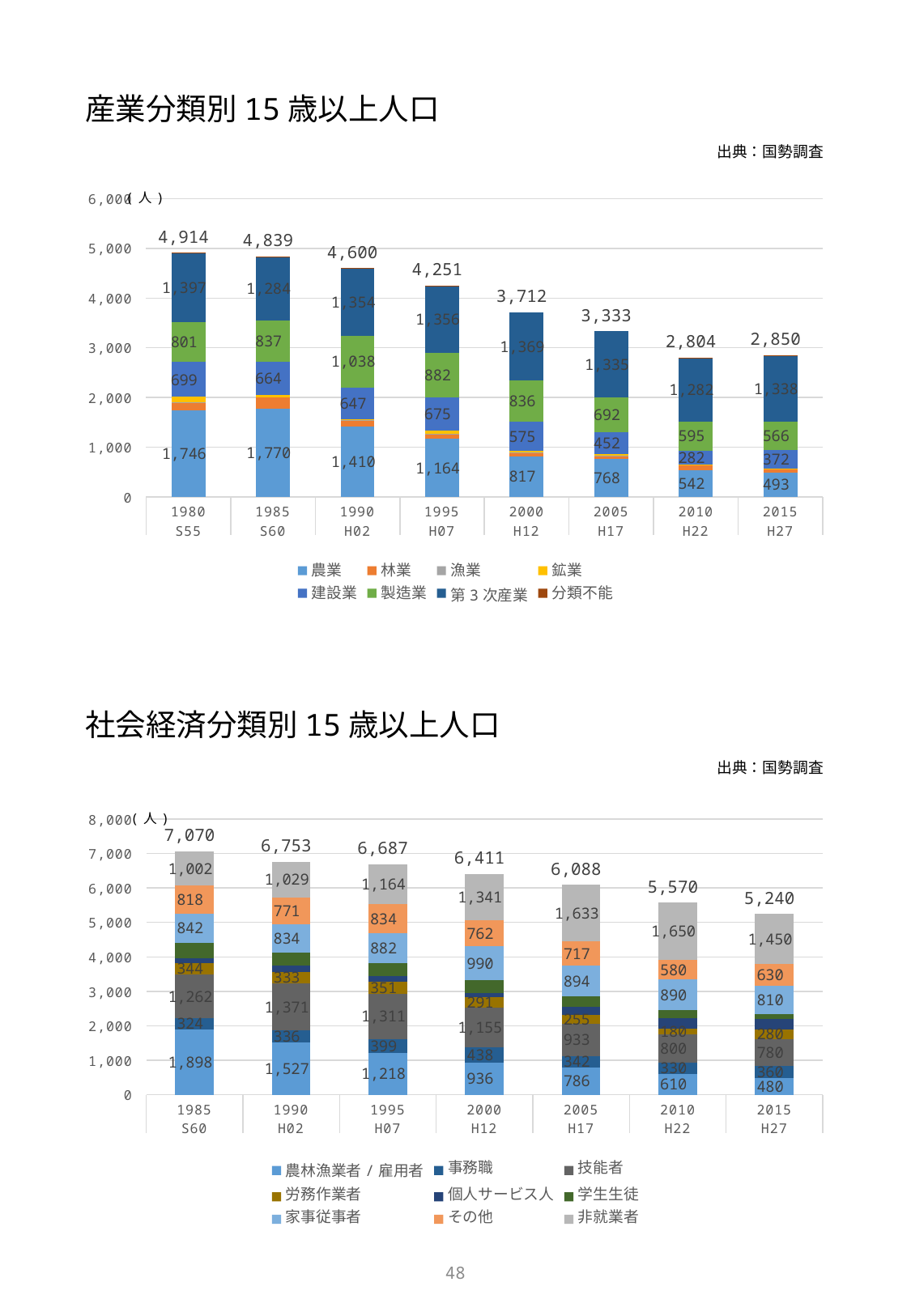

# 産業分類別15歳以上人口
出典：国勢調査

### Chart

| Category | 農業 | 林業 | 漁業 | 鉱業 | 建設業 | 製造業 | 第3次産業 | 分類不能 | 計 |
|---|---|---|---|---|---|---|---|---|---|
| 1980 | 1746.0 | 164.0 | 1.0 | 101.0 | 699.0 | 801.0 | 1397.0 | 5.0 | 4914.0 |
| 1985 | 1770.0 | 229.0 | 0.0 | 53.0 | 664.0 | 837.0 | 1284.0 | 2.0 | 4839.0 |
| 1990 | 1410.0 | 133.0 | 3.0 | 11.0 | 647.0 | 1038.0 | 1354.0 | 4.0 | 4600.0 |
| 1995 | 1164.0 | 103.0 | 1.0 | 65.0 | 675.0 | 882.0 | 1356.0 | 5.0 | 4251.0 |
| 2000 | 817.0 | 84.0 | 1.0 | 30.0 | 575.0 | 836.0 | 1369.0 | 0.0 | 3712.0 |
| 2005 | 768.0 | 62.0 | 4.0 | 20.0 | 452.0 | 692.0 | 1335.0 | 0.0 | 3333.0 |
| 2010 | 542.0 | 89.0 | 0.0 | 12.0 | 282.0 | 595.0 | 1282.0 | 2.0 | 2804.0 |
| 2015 | 493.0 | 67.0 | 3.0 | 9.0 | 372.0 | 566.0 | 1338.0 | 2.0 | 2850.0 |
社会経済分類別15歳以上人口
出典：国勢調査

### Chart

| Category | 農林漁業者/雇用者 | 事務職 | 技能者 | 労務作業者 | 個人サービス人 | 学生生徒 | 家事従事者 | その他 | 非就業者 | 計 |
|---|---|---|---|---|---|---|---|---|---|---|
| 1985 | 1898.0 | 324.0 | 1262.0 | 344.0 | 128.0 | 452.0 | 842.0 | 818.0 | 1002.0 | 7070.0 |
| 1990 | 1527.0 | 336.0 | 1371.0 | 333.0 | 177.0 | 375.0 | 834.0 | 771.0 | 1029.0 | 6753.0 |
| 1995 | 1218.0 | 399.0 | 1311.0 | 351.0 | 156.0 | 372.0 | 882.0 | 834.0 | 1164.0 | 6687.0 |
| 2000 | 936.0 | 438.0 | 1155.0 | 291.0 | 132.0 | 366.0 | 990.0 | 762.0 | 1341.0 | 6411.0 |
| 2005 | 786.0 | 342.0 | 933.0 | 255.0 | 237.0 | 291.0 | 894.0 | 717.0 | 1633.0 | 6088.0 |
| 2010 | 610.0 | 330.0 | 800.0 | 180.0 | 290.0 | 240.0 | 890.0 | 580.0 | 1650.0 | 5570.0 |
| 2015 | 480.0 | 360.0 | 780.0 | 280.0 | 300.0 | 150.0 | 810.0 | 630.0 | 1450.0 | 5240.0 |
48